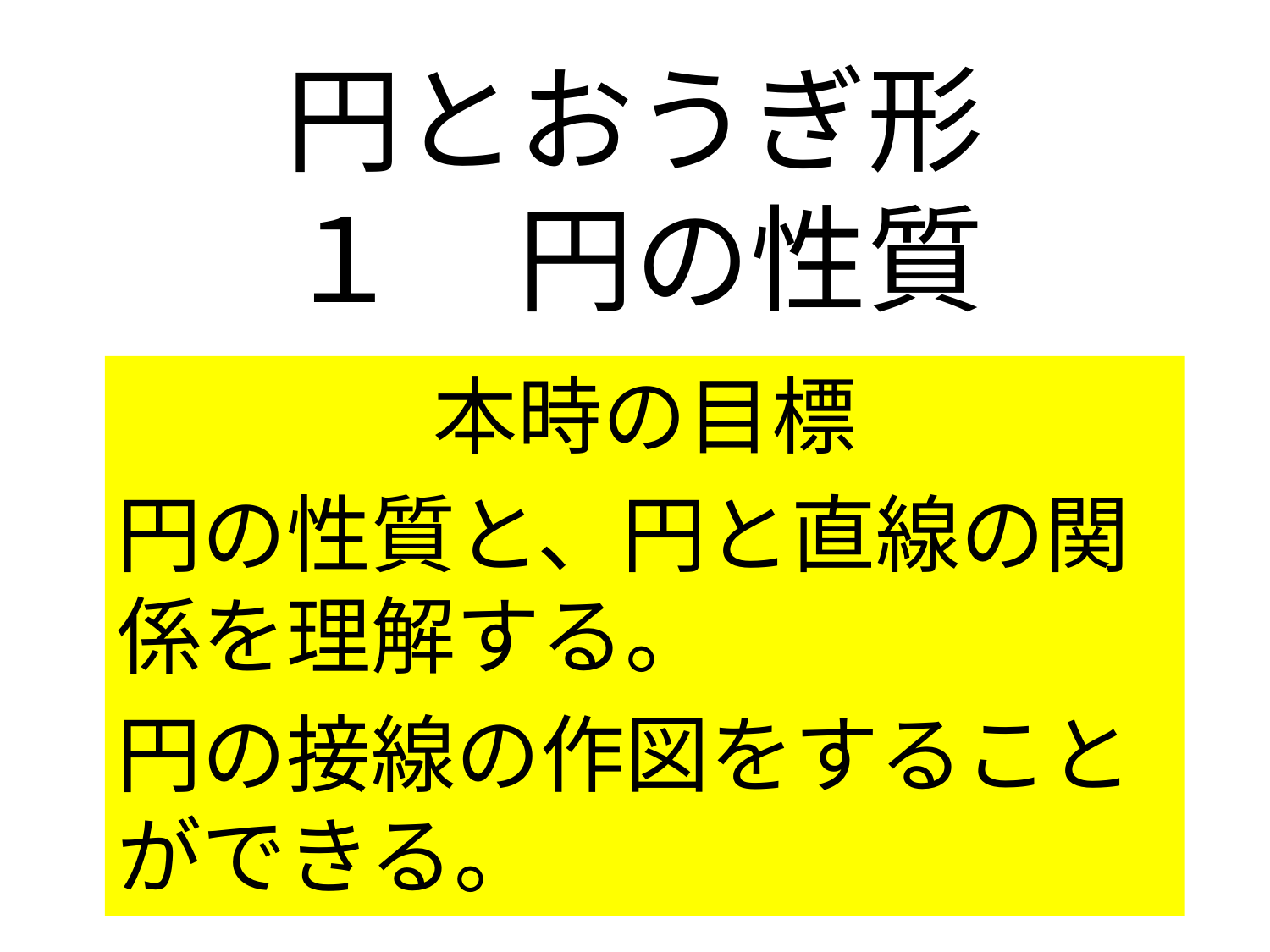

# 円とおうぎ形 １　円の性質
本時の目標
円の性質と、円と直線の関係を理解する。
円の接線の作図をすることができる。